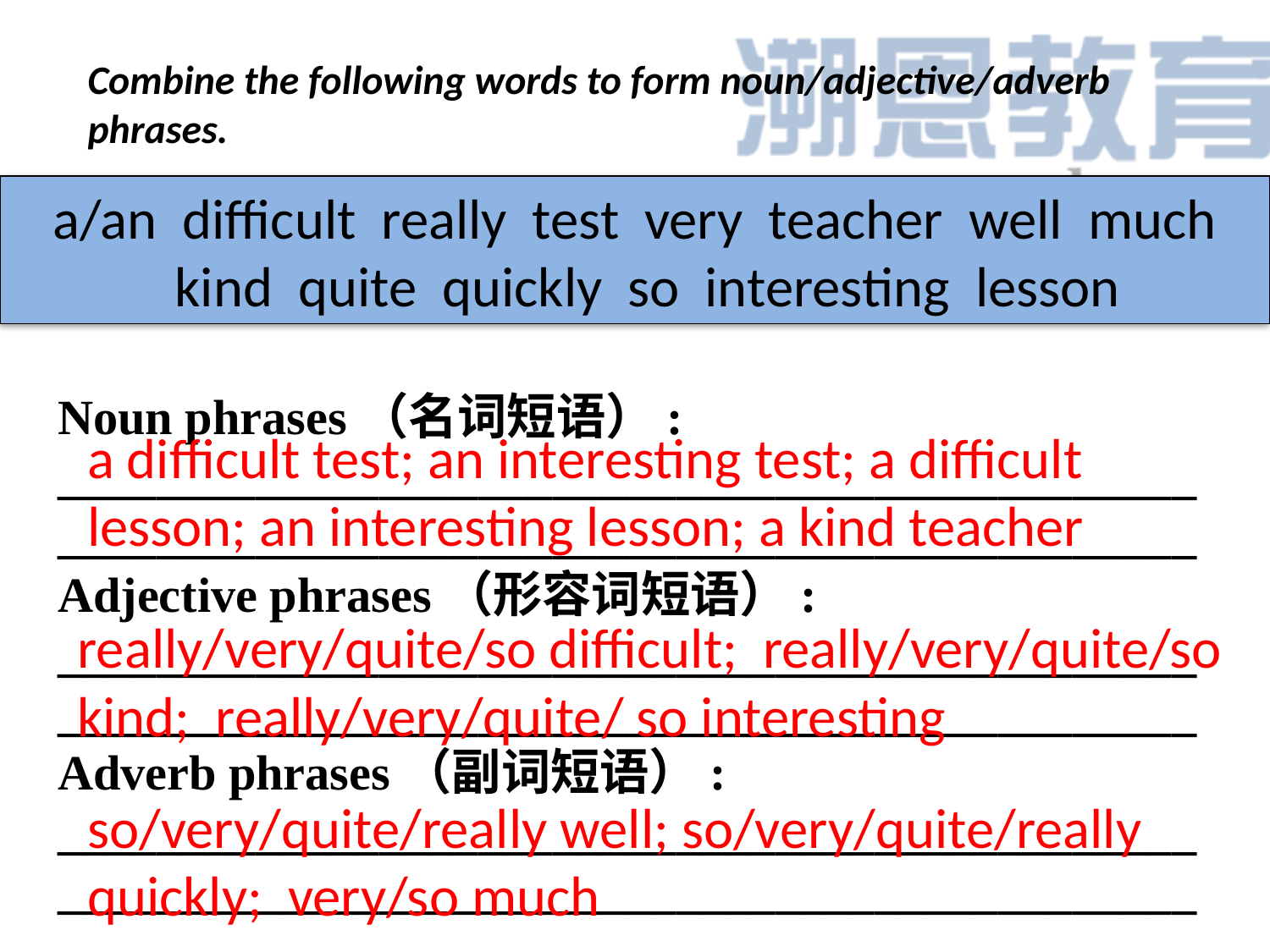

# Combine the following words to form noun/adjective/adverb phrases.
   a/an  difficult  really  test  very  teacher  well  much      kind  quite  quickly  so  interesting  lesson
Noun phrases（名词短语）: ____________________________________________________________________________________________
Adjective phrases（形容词短语）: ____________________________________________________________________________________________
Adverb phrases（副词短语）: ____________________________________________________________________________________________
a difficult test; an interesting test; a difficult lesson; an interesting lesson; a kind teacher
really/very/quite/so difficult;  really/very/quite/so  kind;  really/very/quite/ so interesting
so/very/quite/really well; so/very/quite/really quickly;  very/so much